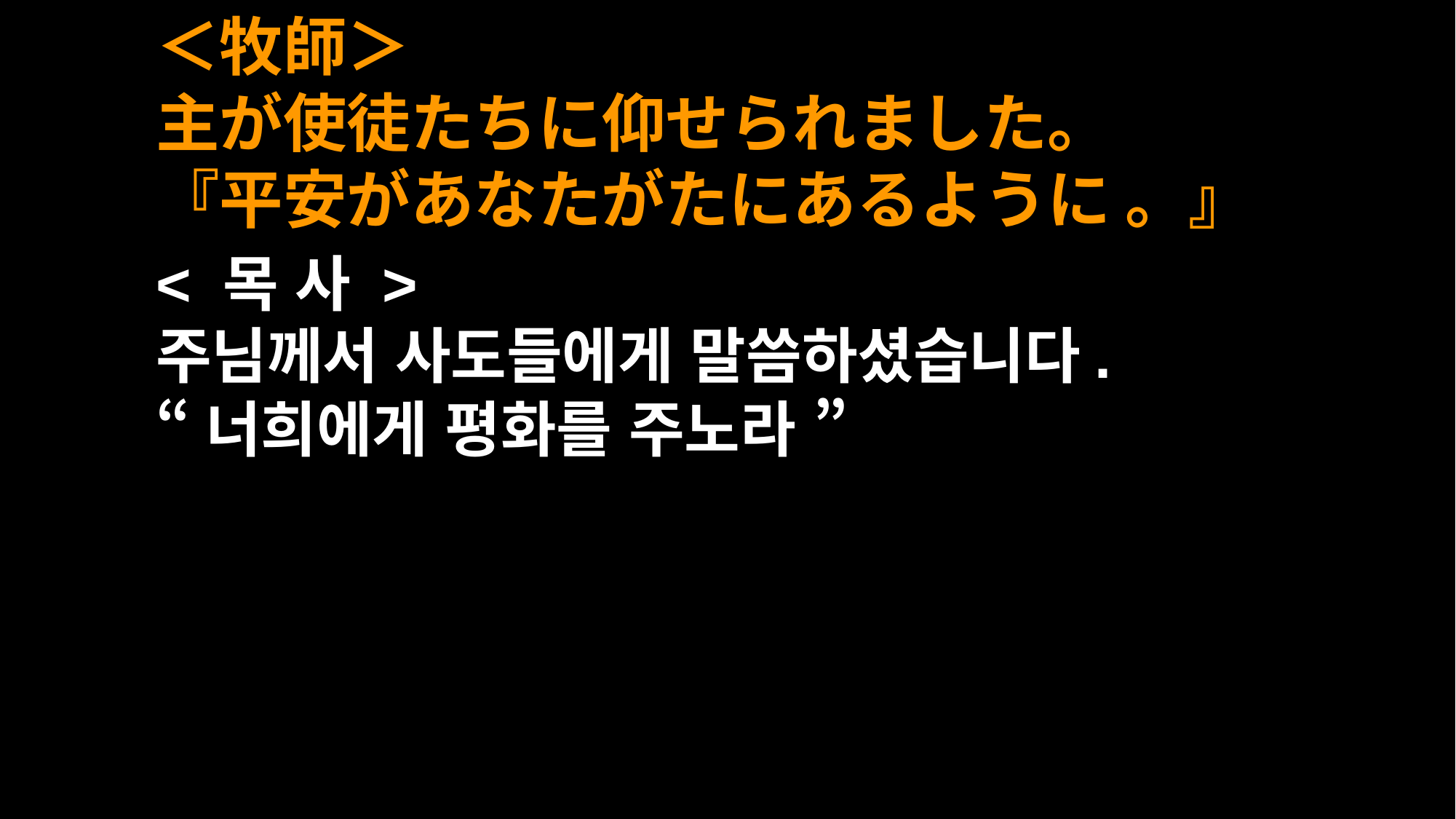

＜牧師＞
主が使徒たちに仰せられました。
『平安があなたがたにあるように 。』
< 목 사 >
주님께서 사도들에게 말씀하셨습니다.
“너희에게 평화를 주노라 ”